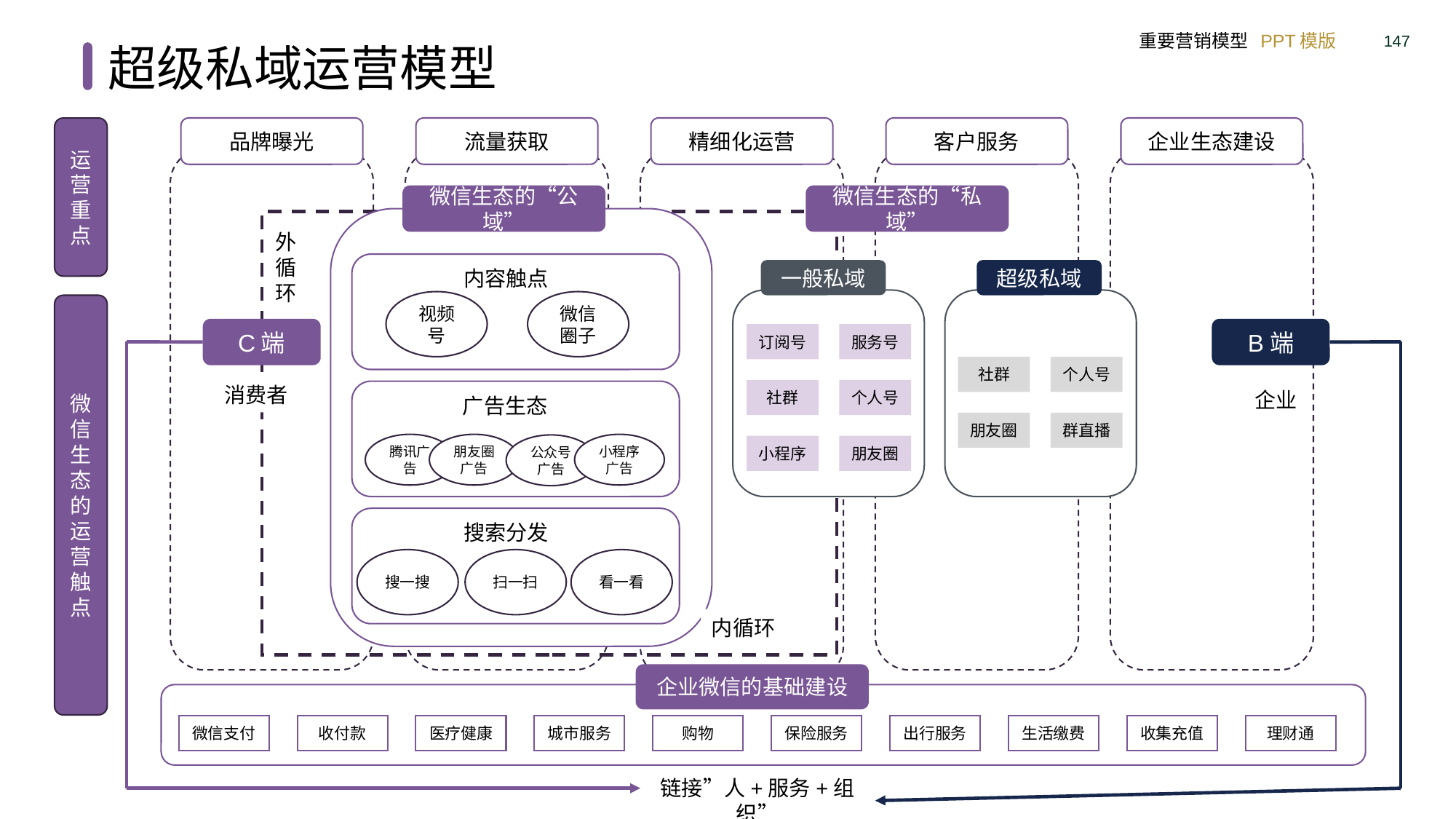

超级私域运营模型
品牌曝光
流量获取
精细化运营
客户服务
企业生态建设
运营重点

微信生态的“公域”
微信生态的“私域”

外
循
环

内容触点
视频号
微信圈子
超级私域
一般私域

微信生态的运营触点
C端
B端
订阅号
服务号
社群
个人号
消费者
社群
个人号

企业
广告生态
朋友圈
群直播
腾讯广告
朋友圈广告
小程序广告
公众号广告
小程序
朋友圈

搜索分发
看一看
搜一搜
扫一扫
内循环
企业微信的基础建设

微信支付
收付款
医疗健康
城市服务
购物
保险服务
出行服务
生活缴费
收集充值
理财通
链接”人+服务+组织”